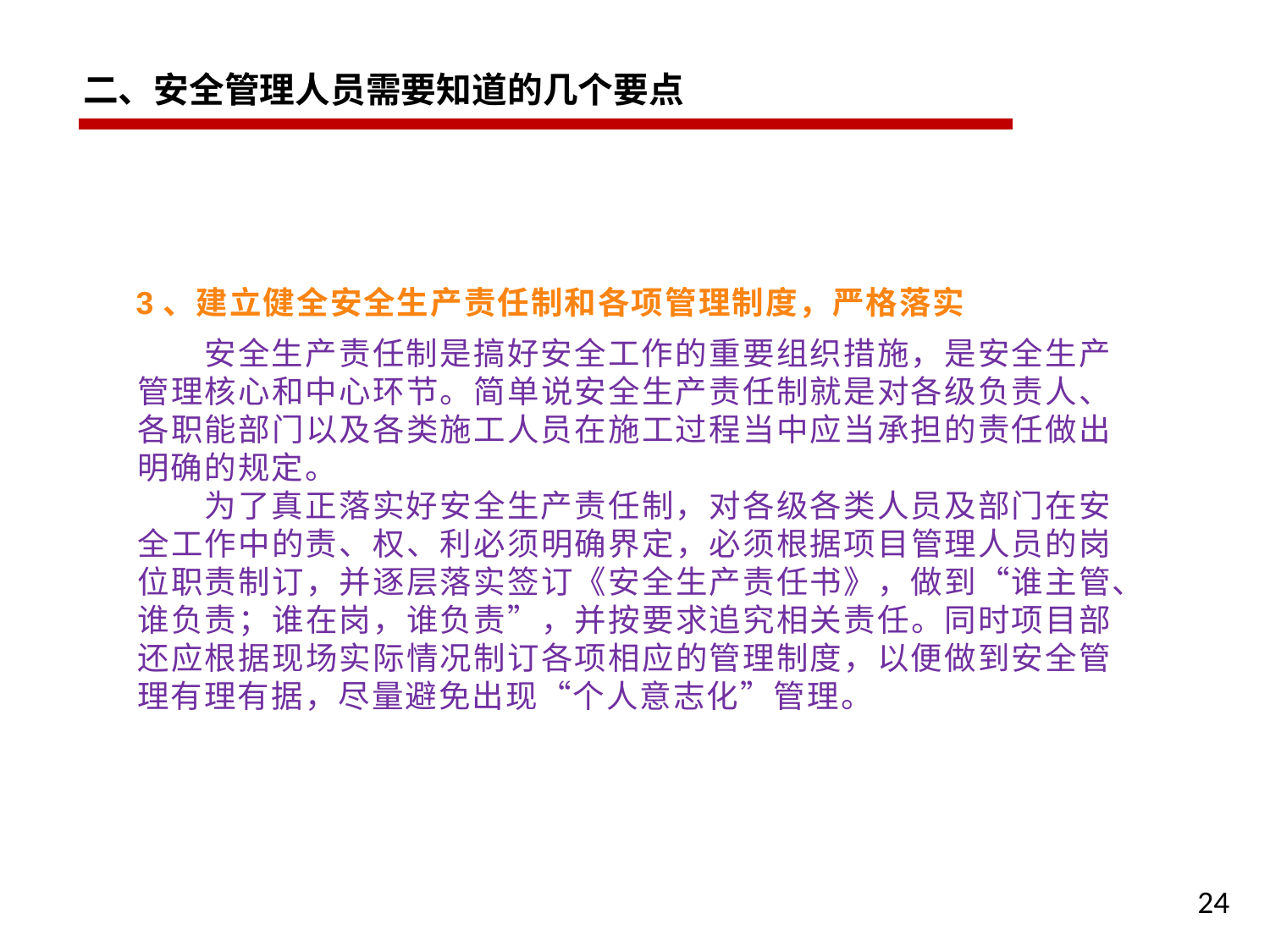

二、安全管理人员需要知道的几个要点
3、建立健全安全生产责任制和各项管理制度，严格落实
安全生产责任制是搞好安全工作的重要组织措施，是安全生产管理核心和中心环节。简单说安全生产责任制就是对各级负责人、各职能部门以及各类施工人员在施工过程当中应当承担的责任做出明确的规定。
为了真正落实好安全生产责任制，对各级各类人员及部门在安全工作中的责、权、利必须明确界定，必须根据项目管理人员的岗位职责制订，并逐层落实签订《安全生产责任书》，做到“谁主管、谁负责；谁在岗，谁负责”，并按要求追究相关责任。同时项目部还应根据现场实际情况制订各项相应的管理制度，以便做到安全管理有理有据，尽量避免出现“个人意志化”管理。